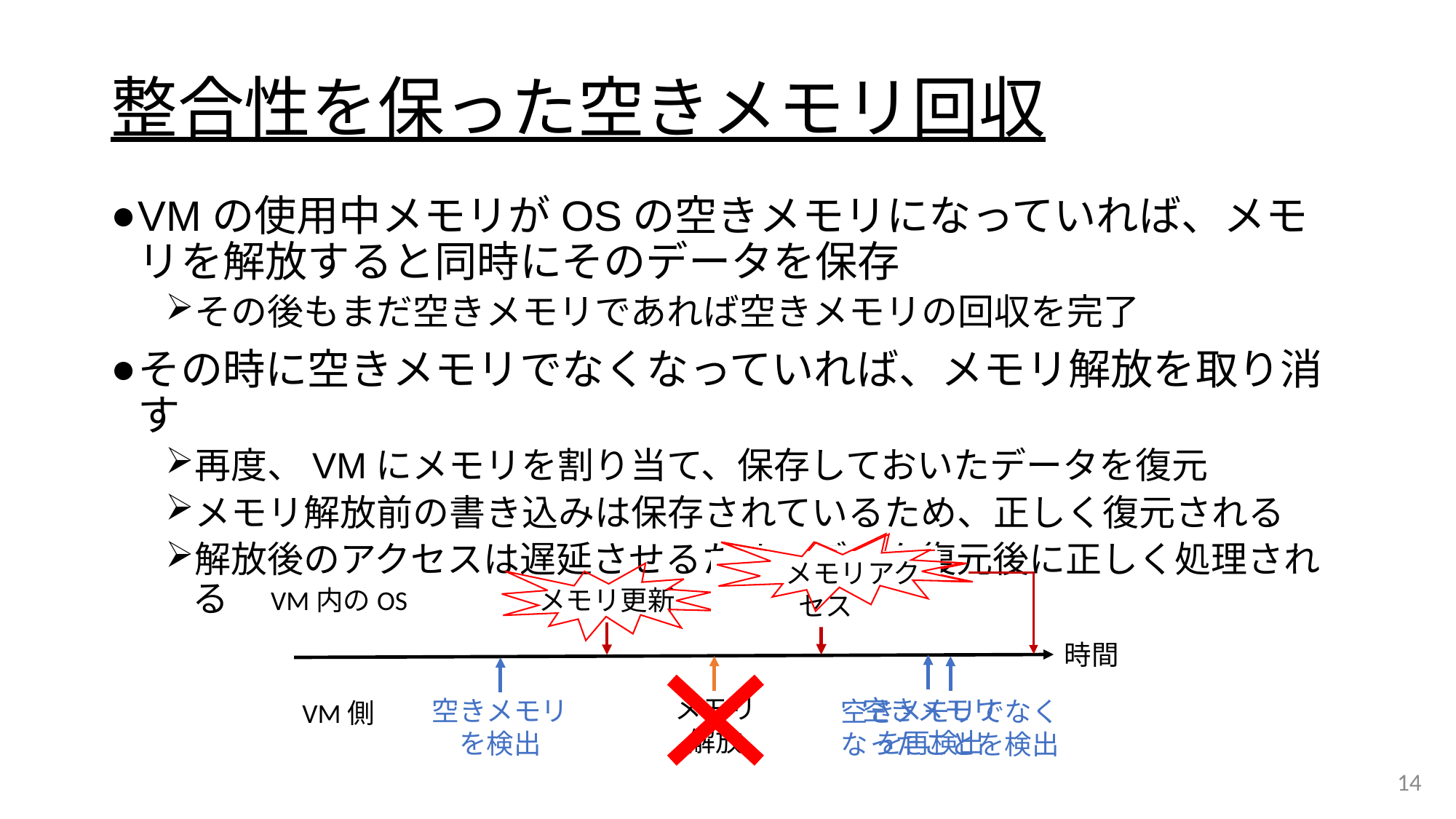

# 整合性を保った空きメモリ回収
VMの使用中メモリがOSの空きメモリになっていれば、メモリを解放すると同時にそのデータを保存
その後もまだ空きメモリであれば空きメモリの回収を完了
その時に空きメモリでなくなっていれば、メモリ解放を取り消す
再度、VMにメモリを割り当て、保存しておいたデータを復元
メモリ解放前の書き込みは保存されているため、正しく復元される
解放後のアクセスは遅延させるため、データ復元後に正しく処理される

　　メモリアクセス

   メモリアクセス

メモリ更新
VM内のOS
時間

空きメモリ
を再検出
メモリ
解放
空きメモリでなくなったことを検出
空きメモリ
を検出
VM側
14